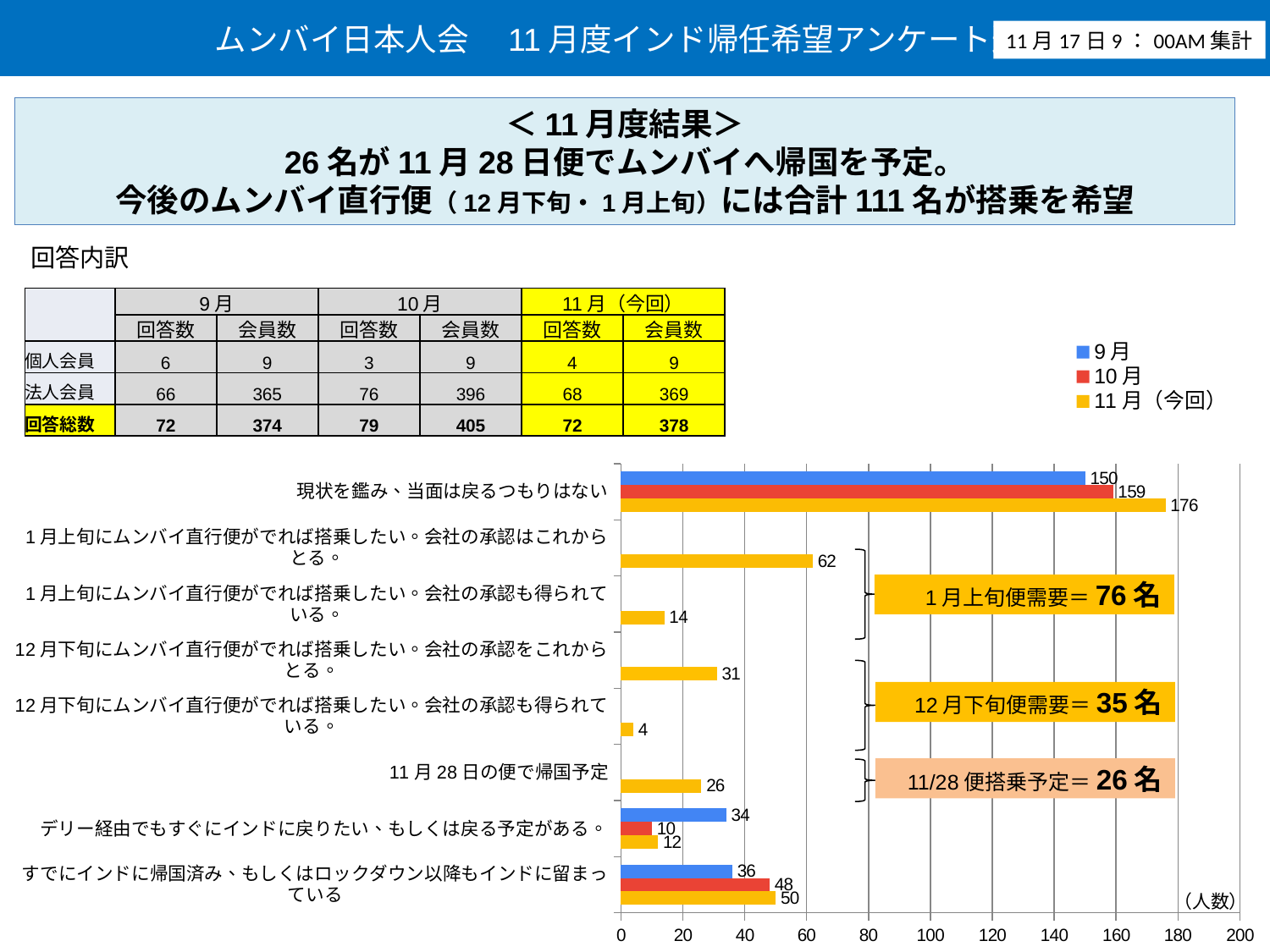

ムンバイ日本人会　11月度インド帰任希望アンケート速報
11月17日9：00AM集計
＜11月度結果＞
26名が11月28日便でムンバイへ帰国を予定。
今後のムンバイ直行便（12月下旬・1月上旬）には合計111名が搭乗を希望
回答内訳

### Chart

| Category | 11月（今回） | 10月 | 9月 |
|---|---|---|---|
| すでにインドに帰国済み、もしくはロックダウン以降もインドに留まっている | 50.0 | 48.0 | 36.0 |
| デリー経由でもすぐにインドに戻りたい、もしくは戻る予定がある。 | 12.0 | 10.0 | 34.0 |
| 11月28日の便で帰国予定 | 26.0 | None | None |
| 12月下旬にムンバイ直行便がでれば搭乗したい。会社の承認も得られている。 | 4.0 | None | None |
| 12月下旬にムンバイ直行便がでれば搭乗したい。会社の承認をこれからとる。 | 31.0 | None | None |
| 1月上旬にムンバイ直行便がでれば搭乗したい。会社の承認も得られている。 | 14.0 | None | None |
| 1月上旬にムンバイ直行便がでれば搭乗したい。会社の承認はこれからとる。 | 62.0 | None | None |
| 現状を鑑み、当面は戻るつもりはない | 176.0 | 159.0 | 150.0 |
|  | 9月 |  | 10月 |  | 11月（今回） |  |
| --- | --- | --- | --- | --- | --- | --- |
|  | 回答数 | 会員数 | 回答数 | 会員数 | 回答数 | 会員数 |
| 個人会員 | 6 | 9 | 3 | 9 | 4 | 9 |
| 法人会員 | 66 | 365 | 76 | 396 | 68 | 369 |
| 回答総数 | 72 | 374 | 79 | 405 | 72 | 378 |

1月上旬便需要＝76名

12月下旬便需要＝35名
11/28便搭乗予定＝26名

（人数）